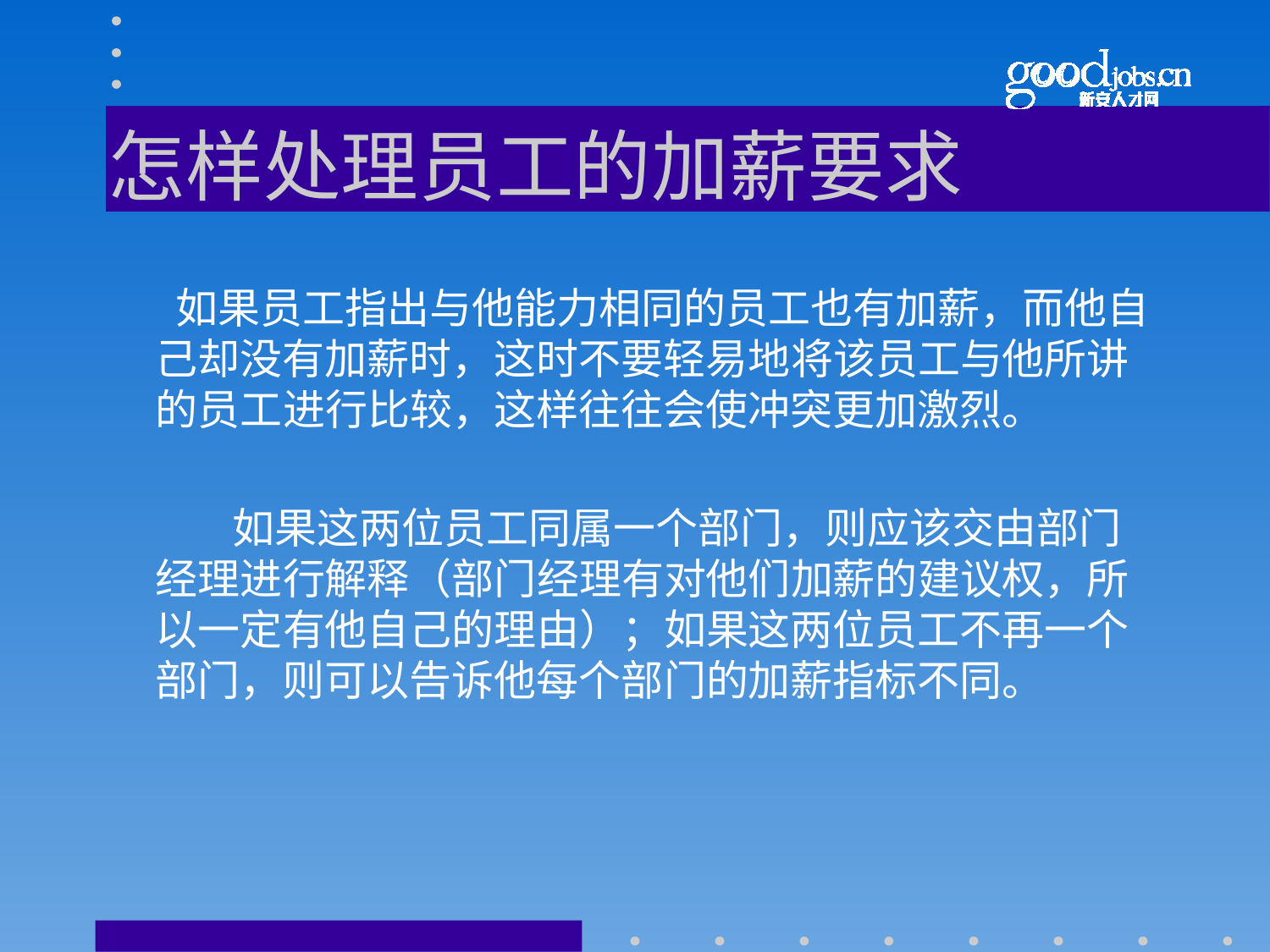

# 怎样处理员工的加薪要求
      如果员工指出与他能力相同的员工也有加薪，而他自己却没有加薪时，这时不要轻易地将该员工与他所讲的员工进行比较，这样往往会使冲突更加激烈。

            如果这两位员工同属一个部门，则应该交由部门经理进行解释（部门经理有对他们加薪的建议权，所以一定有他自己的理由）；如果这两位员工不再一个部门，则可以告诉他每个部门的加薪指标不同。